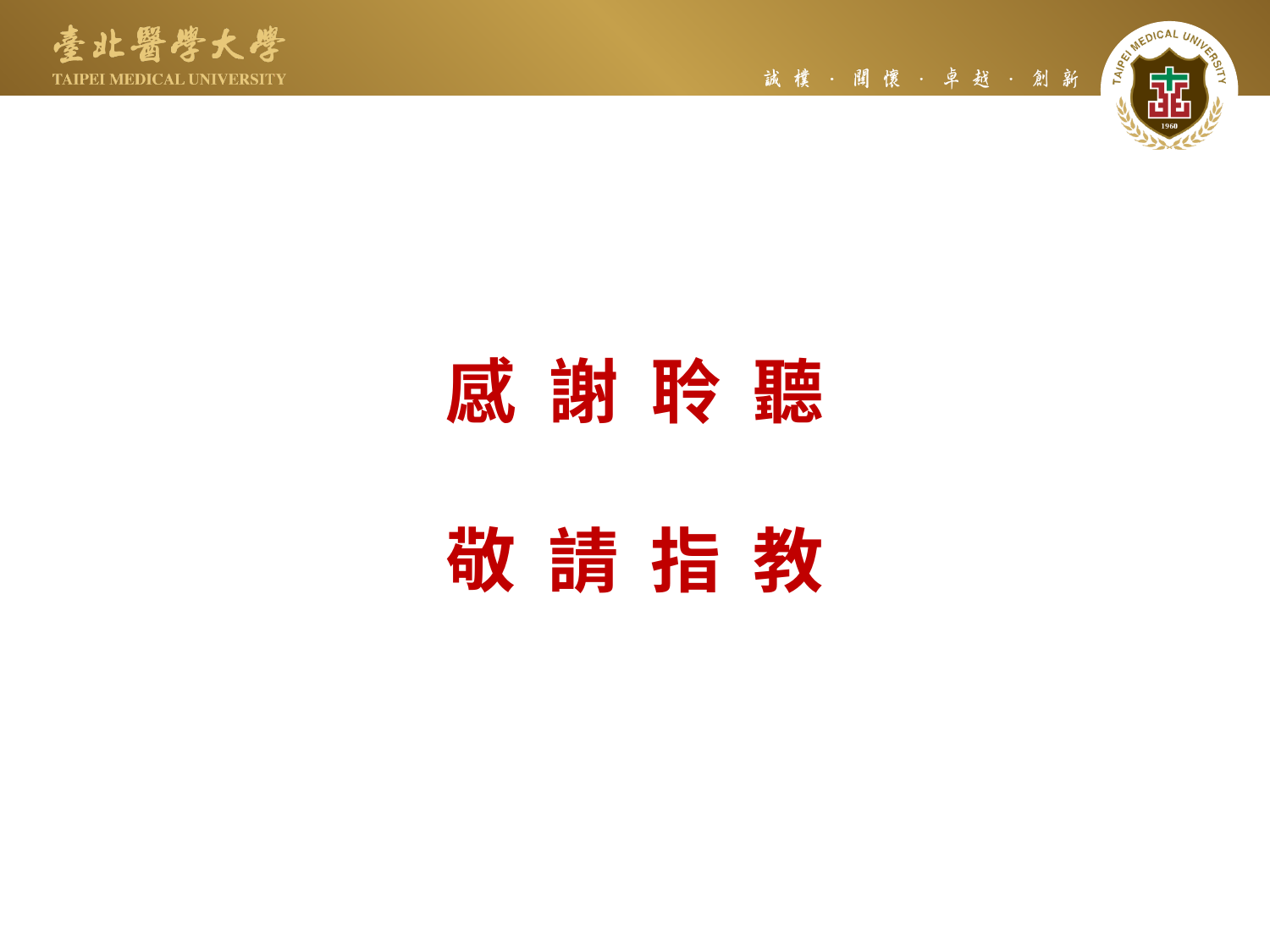

感  謝  聆  聽
敬  請  指  教